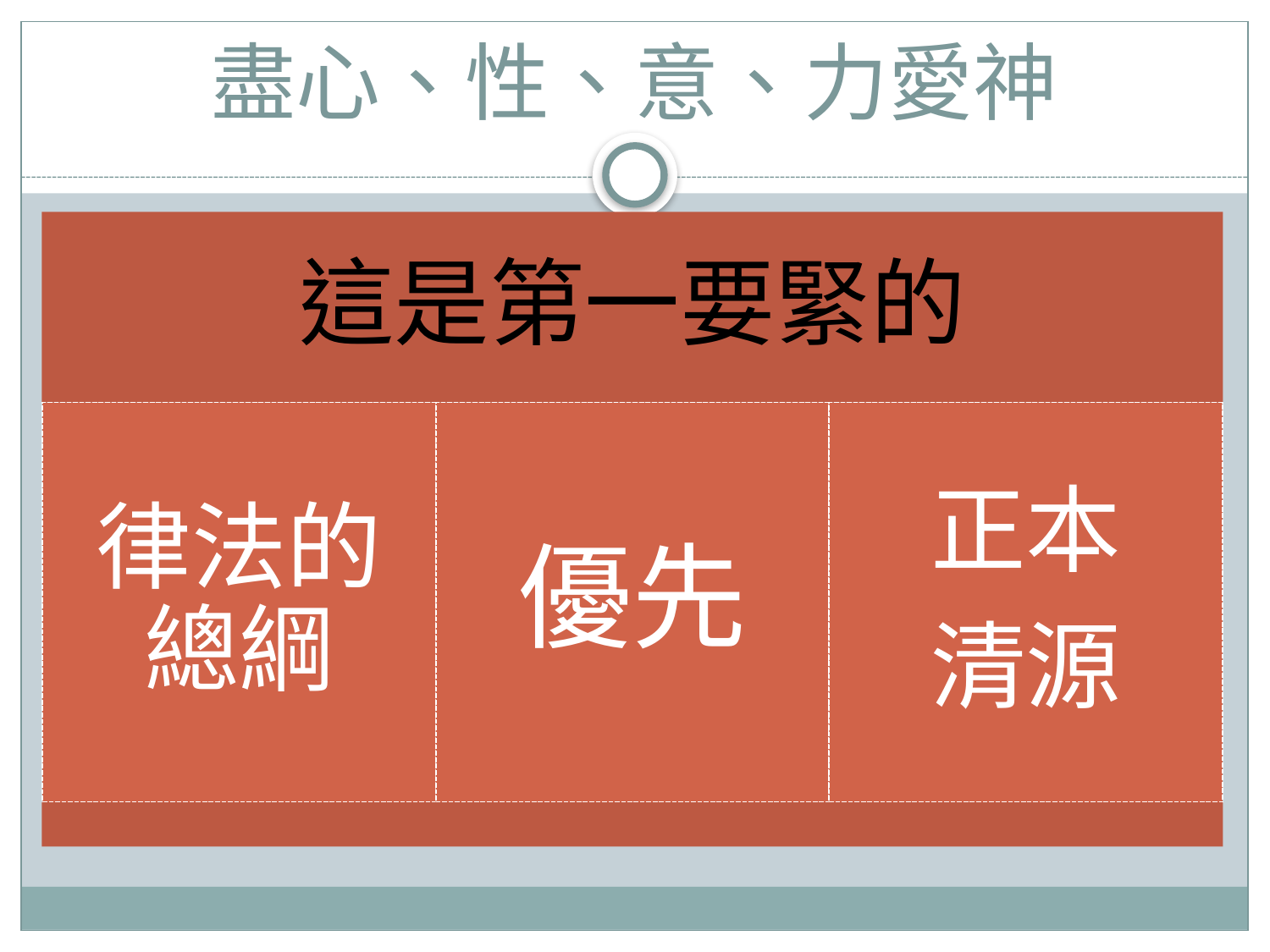

# 盡心、性、意、力愛神
這是第一要緊的
律法的總綱
優先
正本
清源